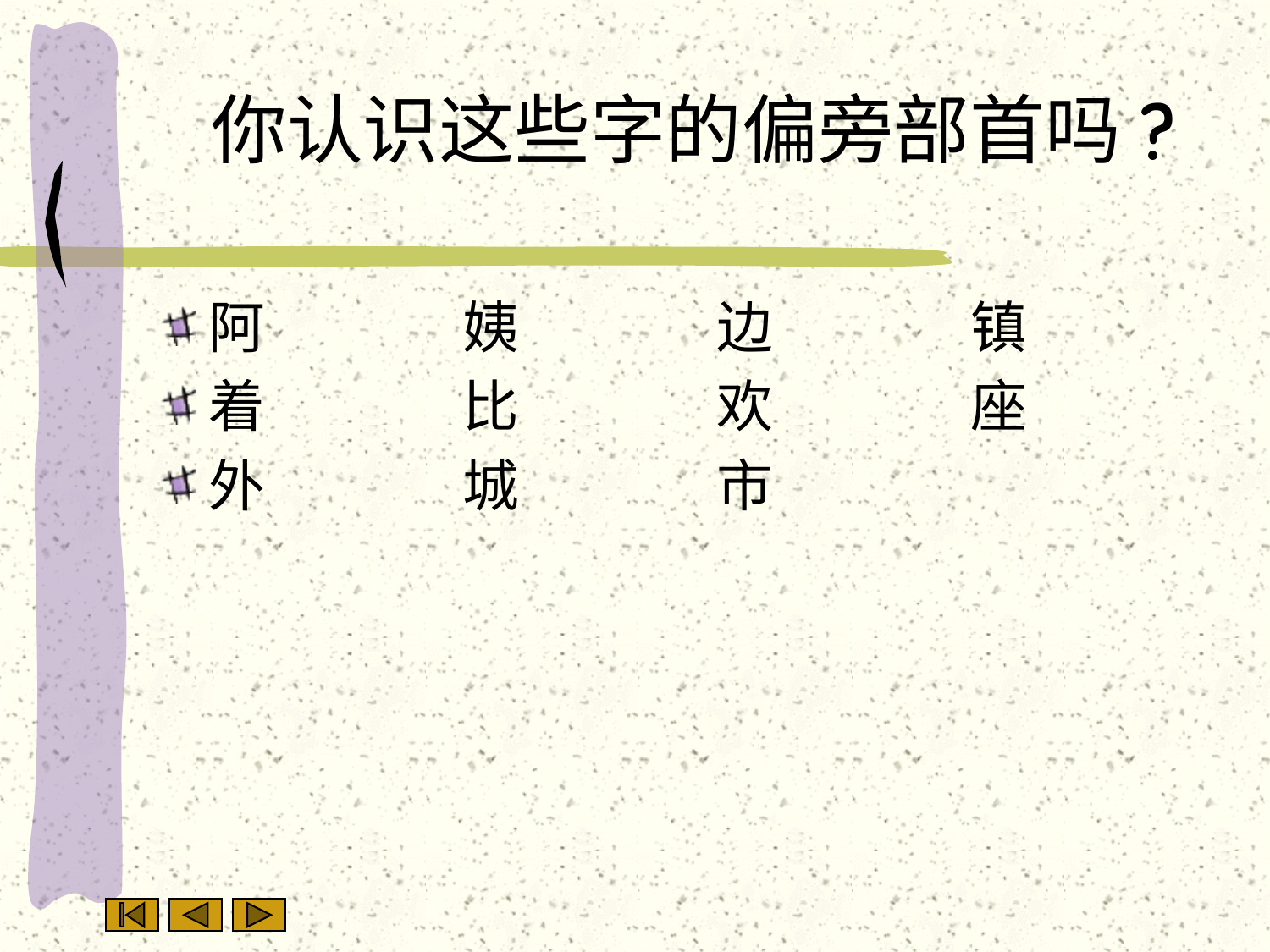

# 你认识这些字的偏旁部首吗?
阿		姨		边		镇
着		比		欢		座
外		城		市